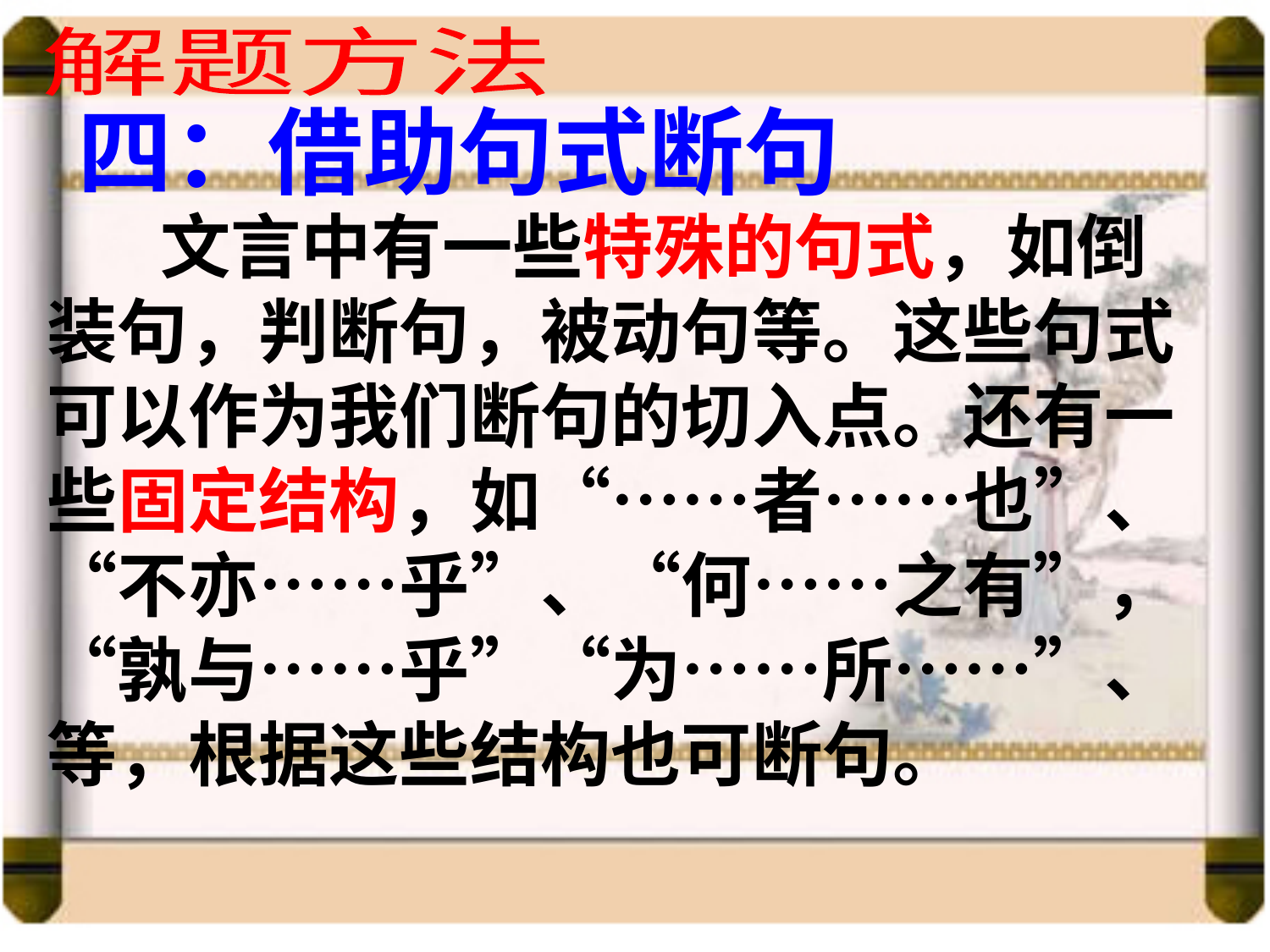

解题方法
四：借助句式断句
　　文言中有一些特殊的句式，如倒装句，判断句，被动句等。这些句式可以作为我们断句的切入点。还有一些固定结构，如“……者……也”、“不亦……乎”、“何……之有”，“孰与……乎”“为……所……”、等，根据这些结构也可断句。
13